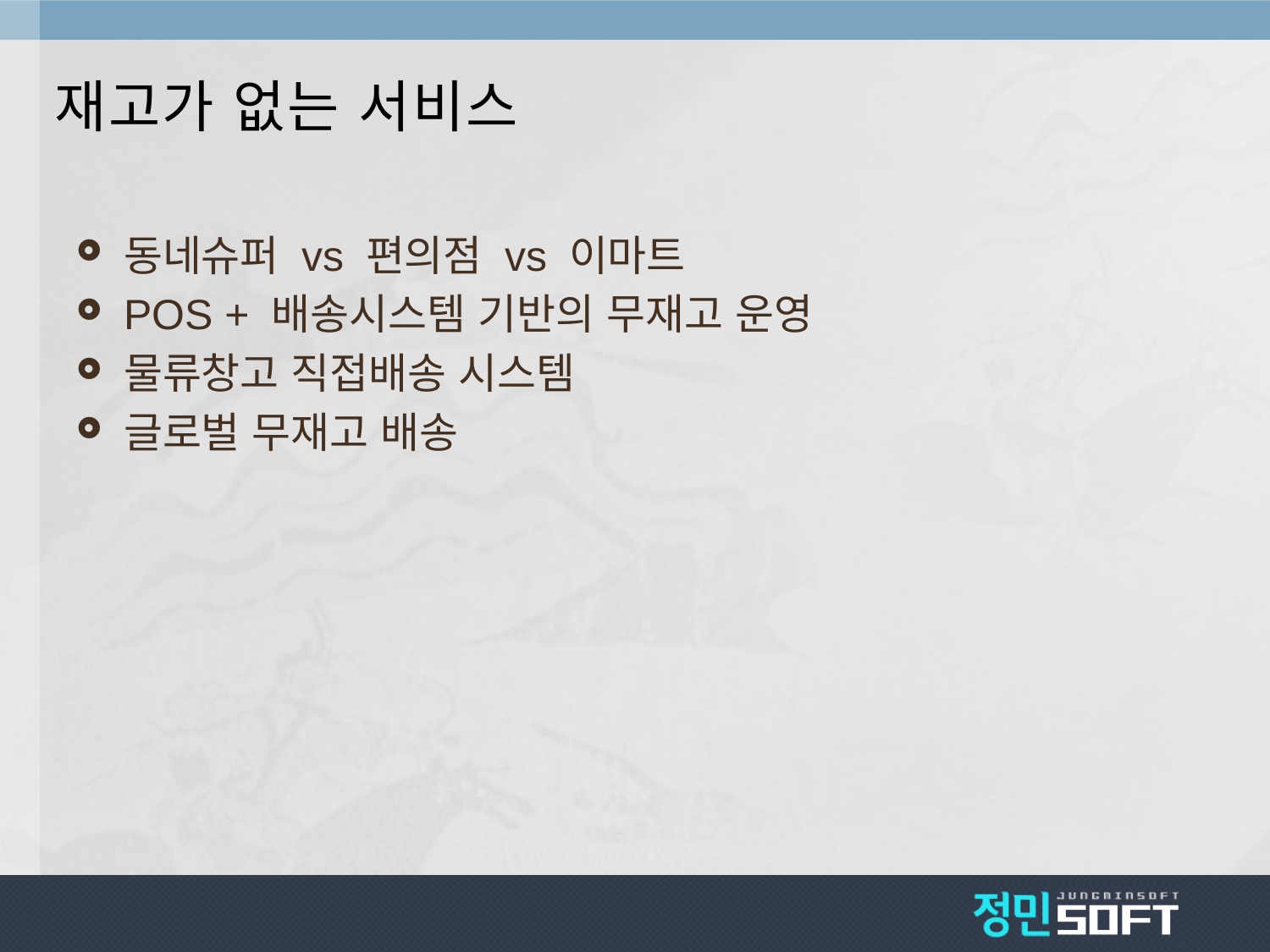

# 재고가 없는 서비스
동네슈퍼 vs 편의점 vs 이마트
POS + 배송시스템 기반의 무재고 운영
물류창고 직접배송 시스템
글로벌 무재고 배송